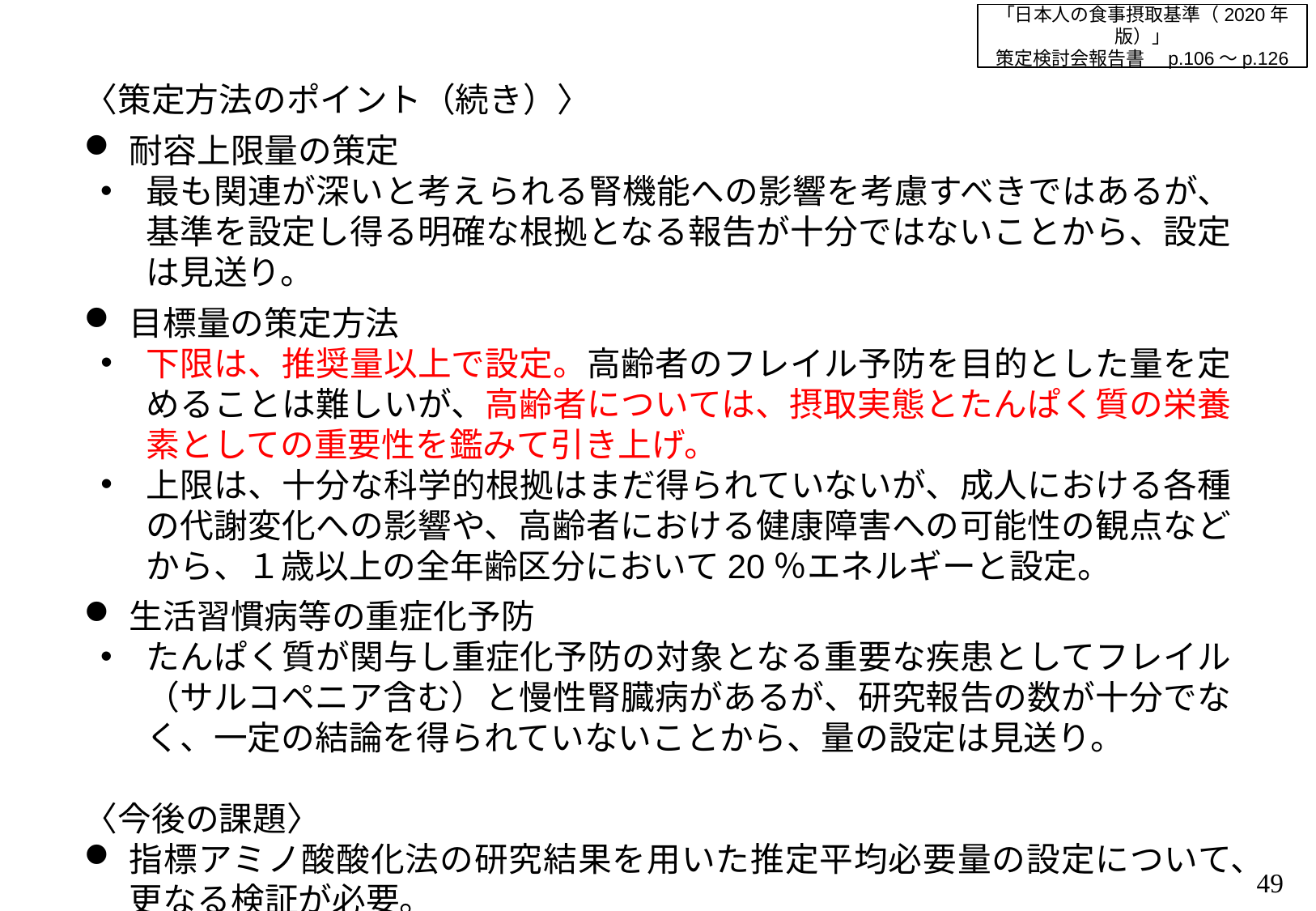

「日本人の食事摂取基準（2020年版）」
策定検討会報告書　p.106～p.126
〈策定方法のポイント（続き）〉
耐容上限量の策定
最も関連が深いと考えられる腎機能への影響を考慮すべきではあるが、基準を設定し得る明確な根拠となる報告が十分ではないことから、設定は見送り。
目標量の策定方法
下限は、推奨量以上で設定。高齢者のフレイル予防を目的とした量を定めることは難しいが、高齢者については、摂取実態とたんぱく質の栄養素としての重要性を鑑みて引き上げ。
上限は、十分な科学的根拠はまだ得られていないが、成人における各種の代謝変化への影響や、高齢者における健康障害への可能性の観点などから、１歳以上の全年齢区分において20％エネルギーと設定。
生活習慣病等の重症化予防
たんぱく質が関与し重症化予防の対象となる重要な疾患としてフレイル（サルコペニア含む）と慢性腎臓病があるが、研究報告の数が十分でなく、一定の結論を得られていないことから、量の設定は見送り。

〈今後の課題〉
指標アミノ酸酸化法の研究結果を用いた推定平均必要量の設定について、更なる検証が必要。
49